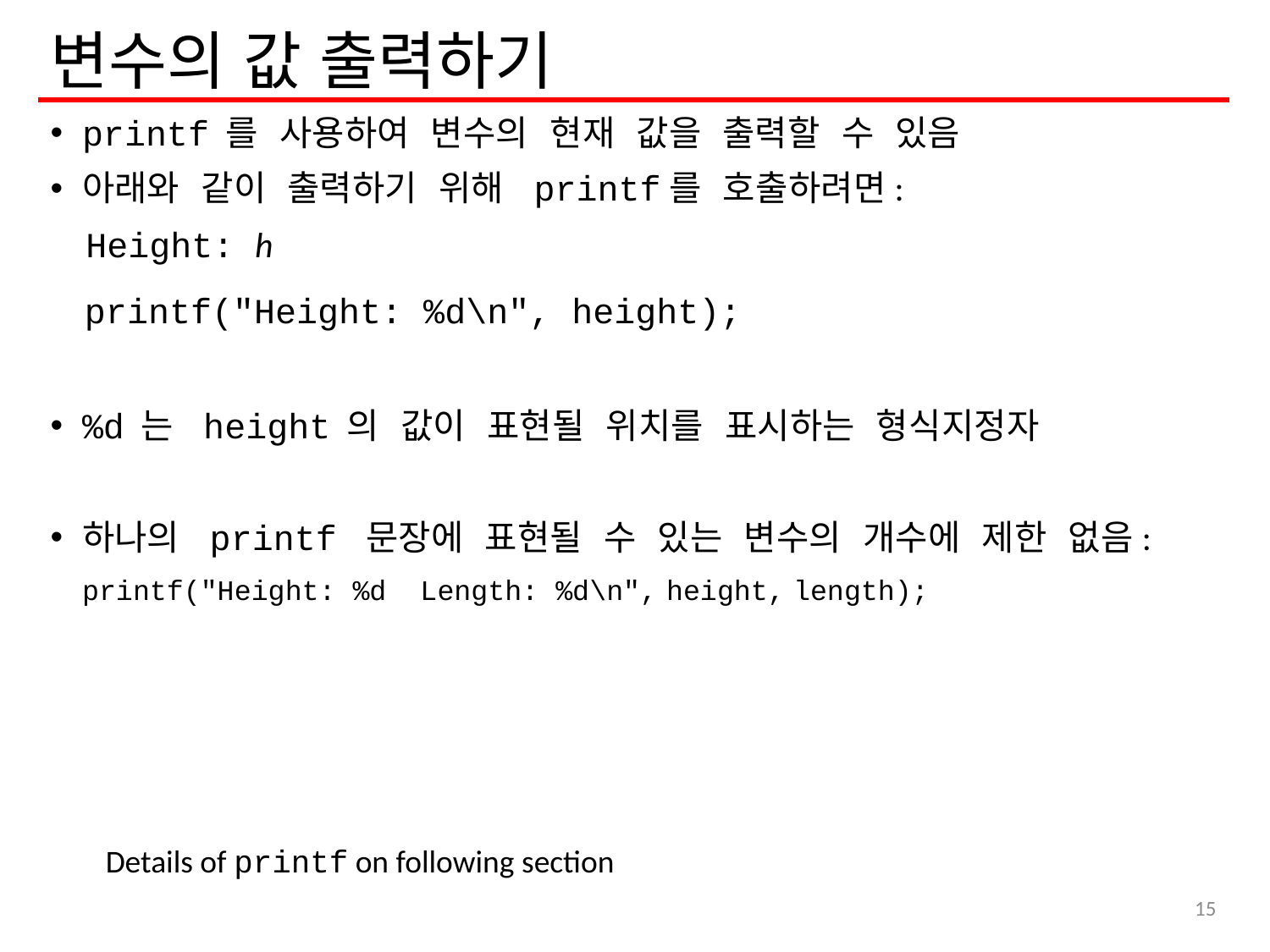

# 변수의 값 출력하기
printf 를 사용하여 변수의 현재 값을 출력할 수 있음
아래와 같이 출력하기 위해 printf를 호출하려면:

%d 는 height 의 값이 표현될 위치를 표시하는 형식지정자

하나의 printf 문장에 표현될 수 있는 변수의 개수에 제한 없음:
	printf("Height: %d  Length: %d\n", height, length);

Height: h
printf("Height: %d\n", height);
Details of printf on following section
15